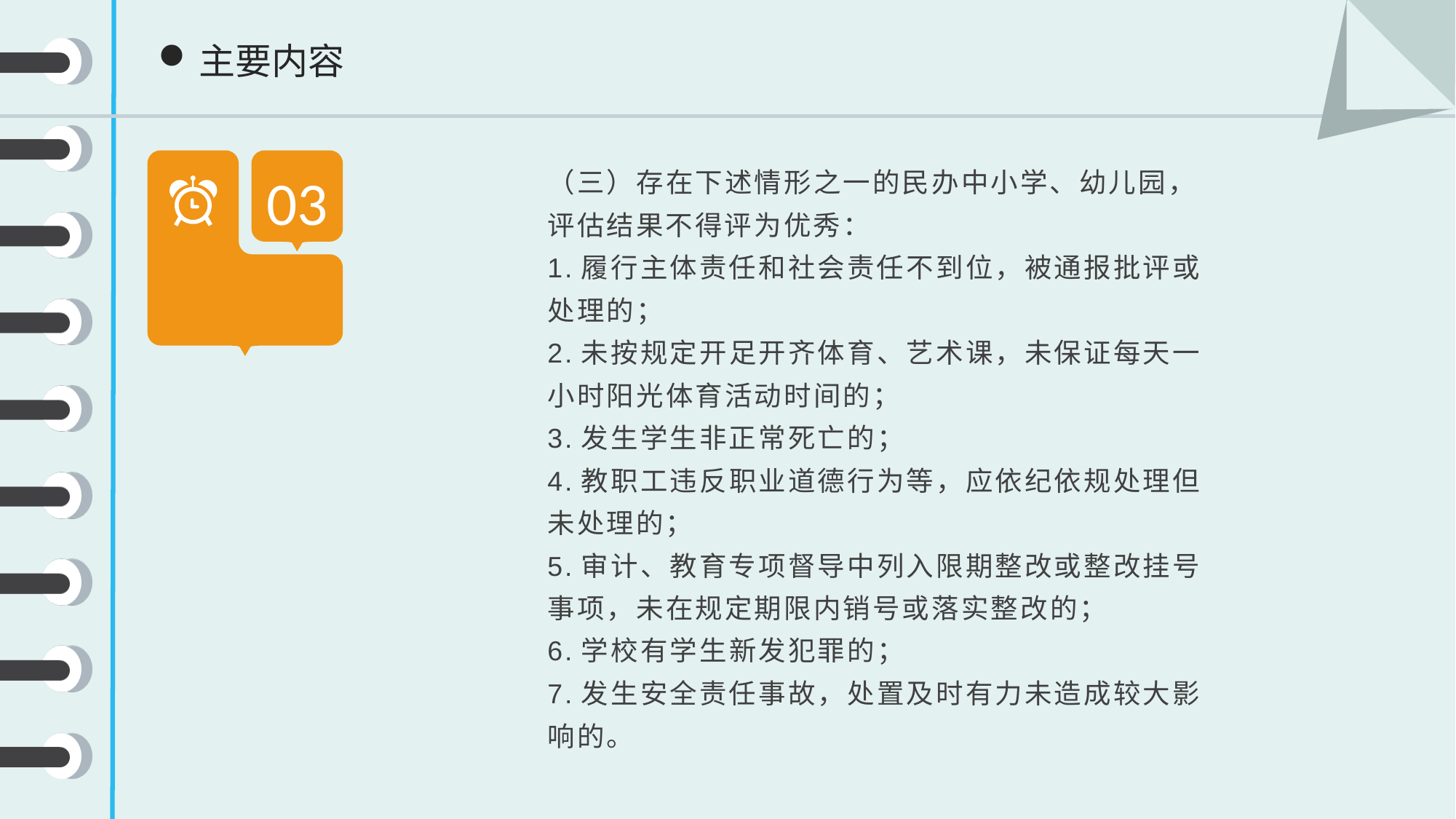

主要内容
（三）存在下述情形之一的民办中小学、幼儿园，评估结果不得评为优秀：
1.履行主体责任和社会责任不到位，被通报批评或处理的；
2.未按规定开足开齐体育、艺术课，未保证每天一小时阳光体育活动时间的；
3.发生学生非正常死亡的；
4.教职工违反职业道德行为等，应依纪依规处理但未处理的；
5.审计、教育专项督导中列入限期整改或整改挂号事项，未在规定期限内销号或落实整改的；
6.学校有学生新发犯罪的；
7.发生安全责任事故，处置及时有力未造成较大影响的。

03